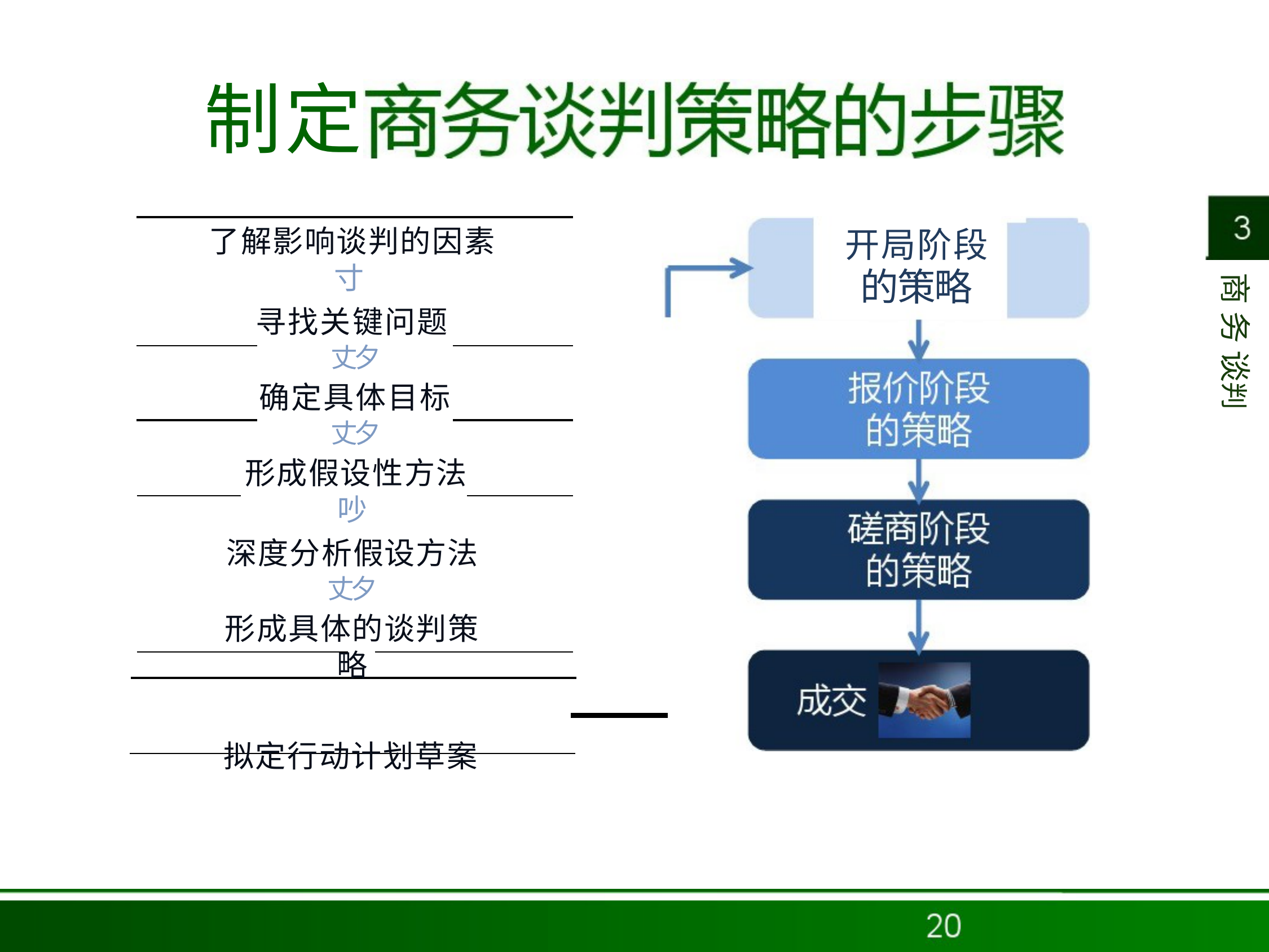

# 制定

了解影响谈判的因素
寸
寻找关键问题
开局阶段
的策略
商 务 谈判
丈夕
确定具体目标
丈夕
形成假设性方法
吵
深度分析假设方法
丈夕
形成具体的谈判策略

拟定行动计划草案